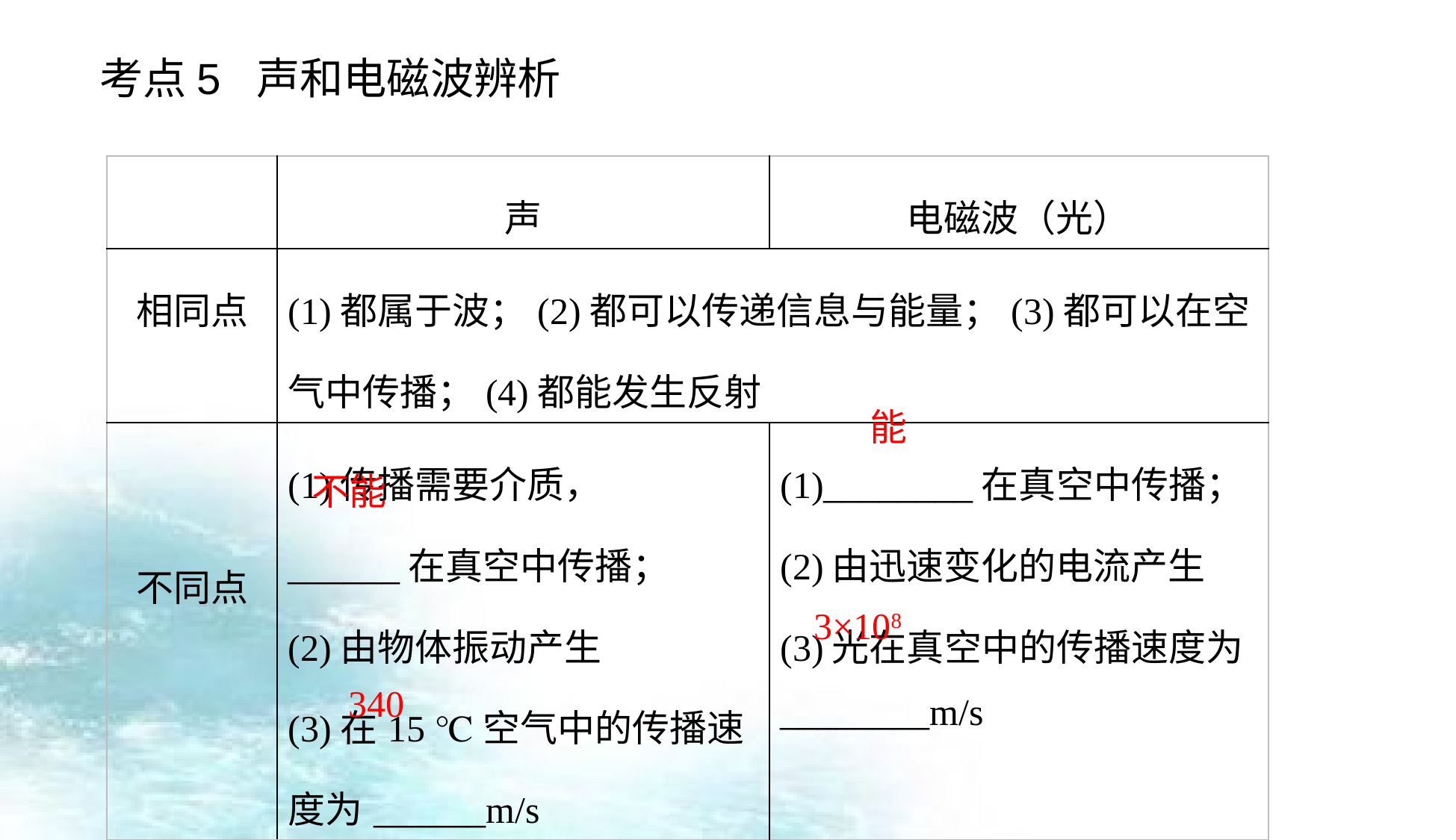

考点5  声和电磁波辨析
|  | 声 | 电磁波（光） |
| --- | --- | --- |
| 相同点 | (1)都属于波；(2)都可以传递信息与能量；(3)都可以在空气中传播；(4)都能发生反射 |  |
| 不同点 | (1)传播需要介质， \_\_\_\_\_\_在真空中传播； (2)由物体振动产生 (3)在15 ℃空气中的传播速度为\_\_\_\_\_\_m/s | (1)\_\_\_\_\_\_\_\_在真空中传播； (2)由迅速变化的电流产生 (3)光在真空中的传播速度为\_\_\_\_\_\_\_\_m/s |
能
不能
3×108
340